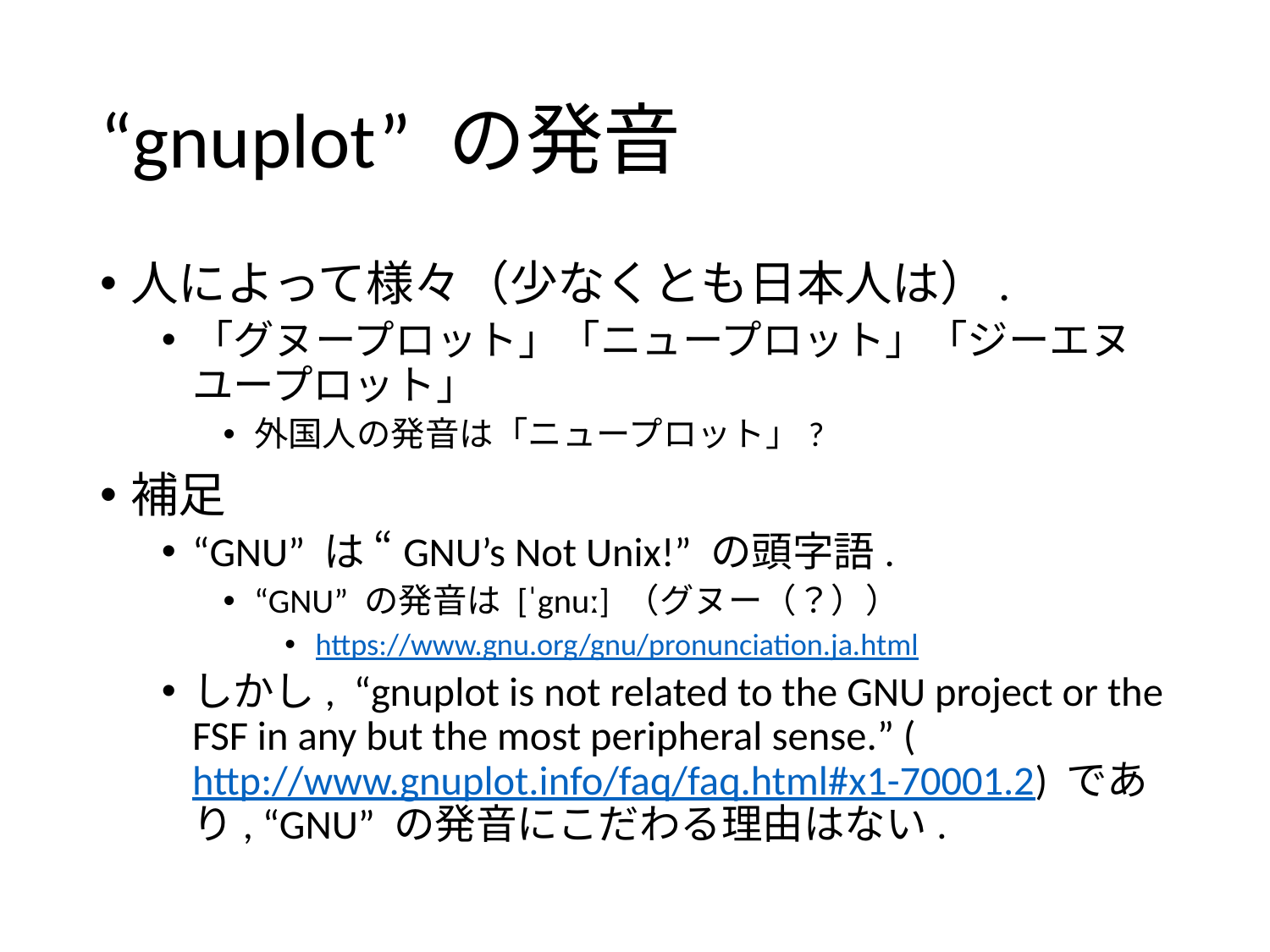

# “gnuplot” の発音
人によって様々（少なくとも日本人は）.
「グヌープロット」「ニュープロット」「ジーエヌユープロット」
外国人の発音は「ニュープロット」?
補足
“GNU” は “GNU’s Not Unix!” の頭字語.
“GNU” の発音は [ˈgnuː] （グヌー（？））
https://www.gnu.org/gnu/pronunciation.ja.html
しかし,  “gnuplot is not related to the GNU project or the FSF in any but the most peripheral sense.” (http://www.gnuplot.info/faq/faq.html#x1-70001.2) であり, “GNU” の発音にこだわる理由はない.